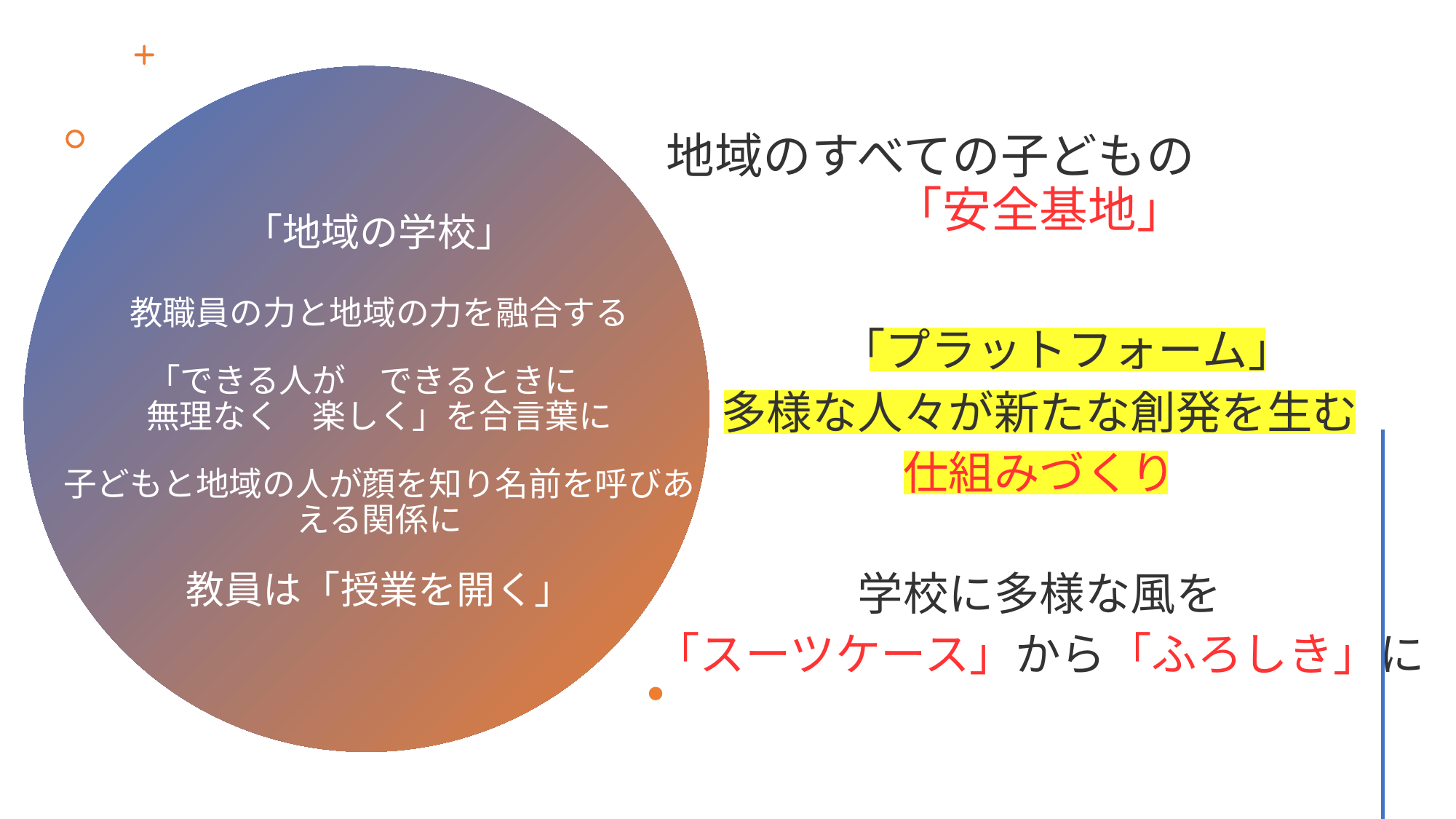

地域のすべての子どもの　　　　「安全基地」

　「プラットフォーム」
多様な人々が新たな創発を生む
仕組みづくり

学校に多様な風を
「スーツケース」から「ふろしき」に

# 「地域の学校」 教職員の力と地域の力を融合する 「できる人が　できるときに　 無理なく　楽しく」を合言葉に 子どもと地域の人が顔を知り名前を呼びあえる関係に 教員は「授業を開く」